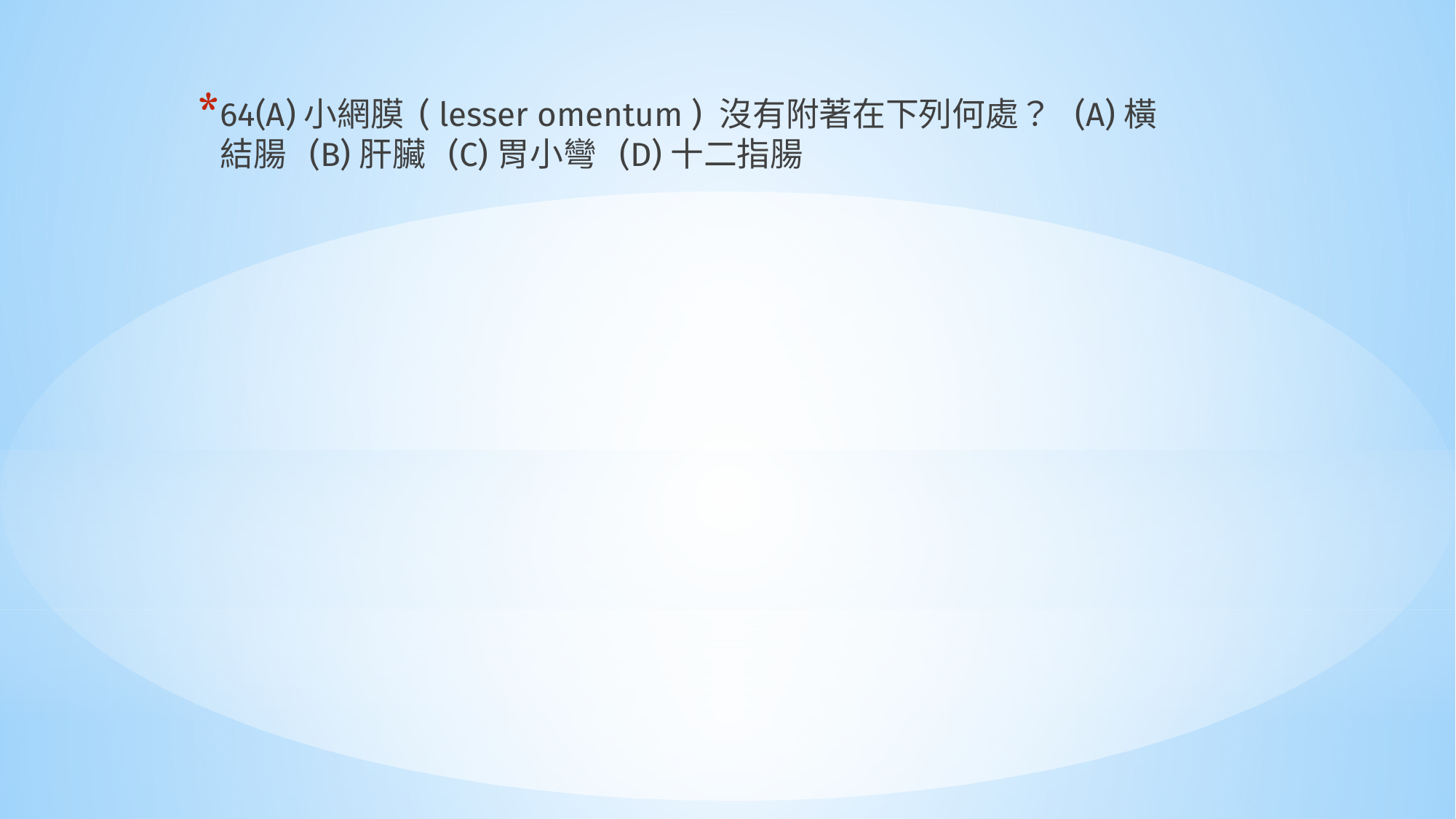

64(A)小網膜 ( lesser omentum ) 沒有附著在下列何處？  (A)橫結腸  (B)肝臟  (C)胃小彎  (D)十二指腸
#